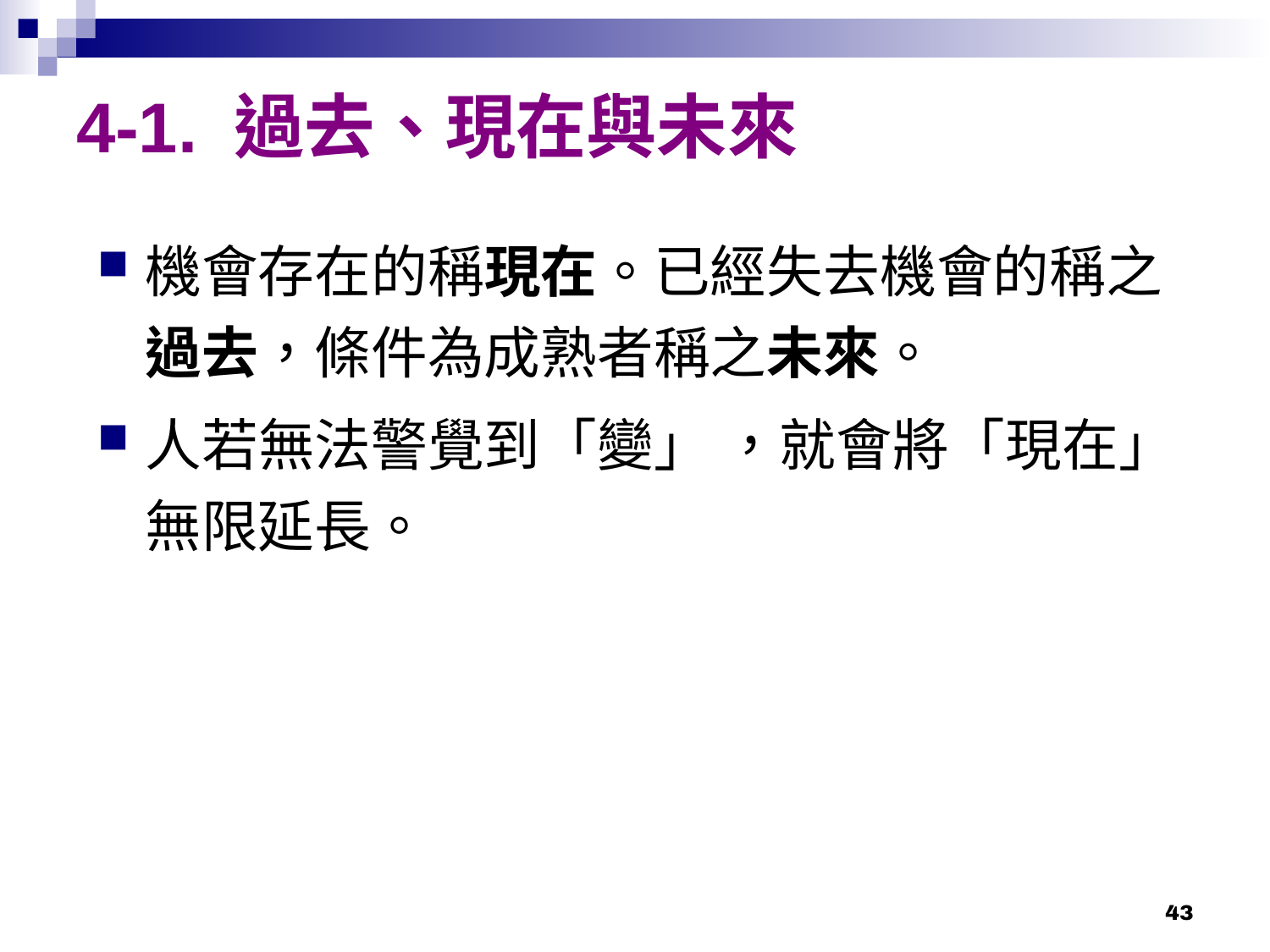

# 4-1. 過去、現在與未來
機會存在的稱現在。已經失去機會的稱之過去，條件為成熟者稱之未來。
人若無法警覺到「變」 ，就會將「現在」無限延長。
43